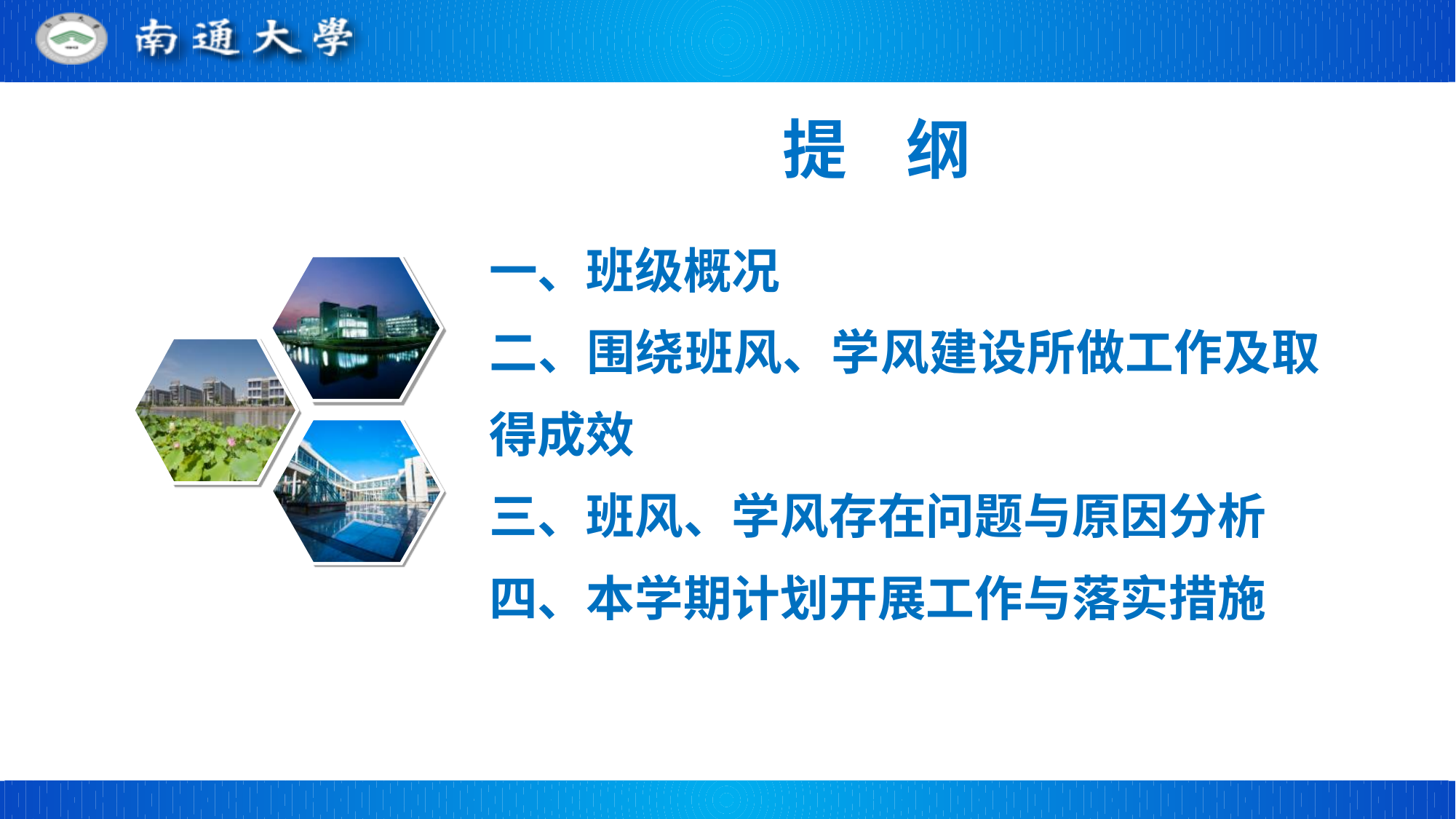

提    纲
一、班级概况
二、围绕班风、学风建设所做工作及取得成效
三、班风、学风存在问题与原因分析
四、本学期计划开展工作与落实措施